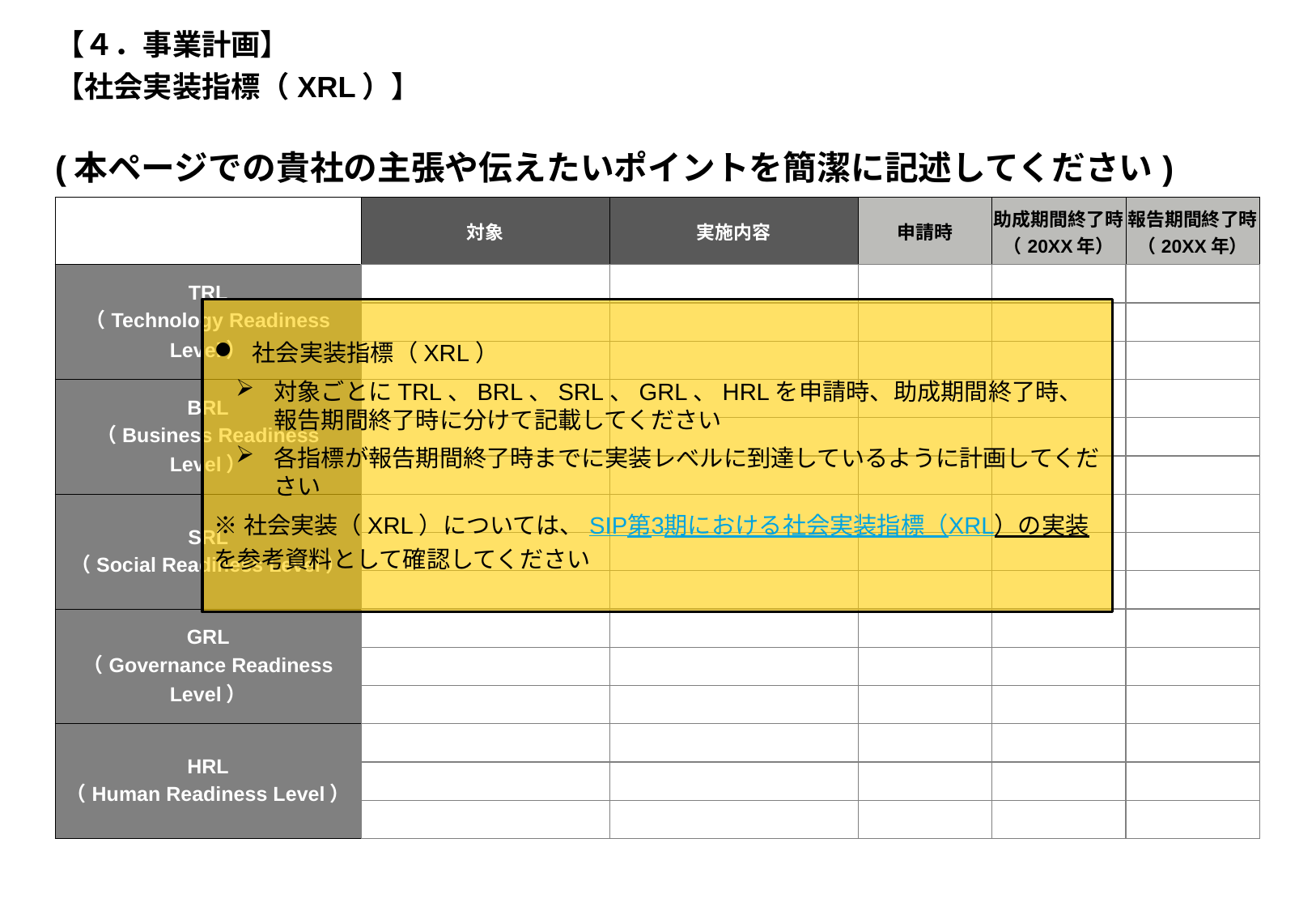

# 【４．事業計画】 【社会実装指標（XRL）】
(本ページでの貴社の主張や伝えたいポイントを簡潔に記述してください)
|  | 対象 | 実施内容 | 申請時 | 助成期間終了時 （20XX年） | 報告期間終了時 （20XX年） |
| --- | --- | --- | --- | --- | --- |
| TRL （Technology Readiness Level） |  |  |  |  |  |
|  |  |  |  |  |  |
|  |  |  |  |  |  |
| BRL （Business Readiness Level） |  |  |  |  |  |
|  |  |  |  |  |  |
|  |  |  |  |  |  |
| SRL （Social Readiness Level） |  |  |  |  |  |
|  |  |  |  |  |  |
|  |  |  |  |  |  |
| GRL （Governance Readiness Level） |  |  |  |  |  |
|  |  |  |  |  |  |
|  |  |  |  |  |  |
| HRL （Human Readiness Level） |  |  |  |  |  |
|  |  |  |  |  |  |
|  |  |  |  |  |  |
社会実装指標（XRL）
対象ごとにTRL、BRL、SRL、GRL、HRLを申請時、助成期間終了時、報告期間終了時に分けて記載してください
各指標が報告期間終了時までに実装レべルに到達しているように計画してください
※社会実装（XRL）については、SIP第3期における社会実装指標（XRL）の実装を参考資料として確認してください